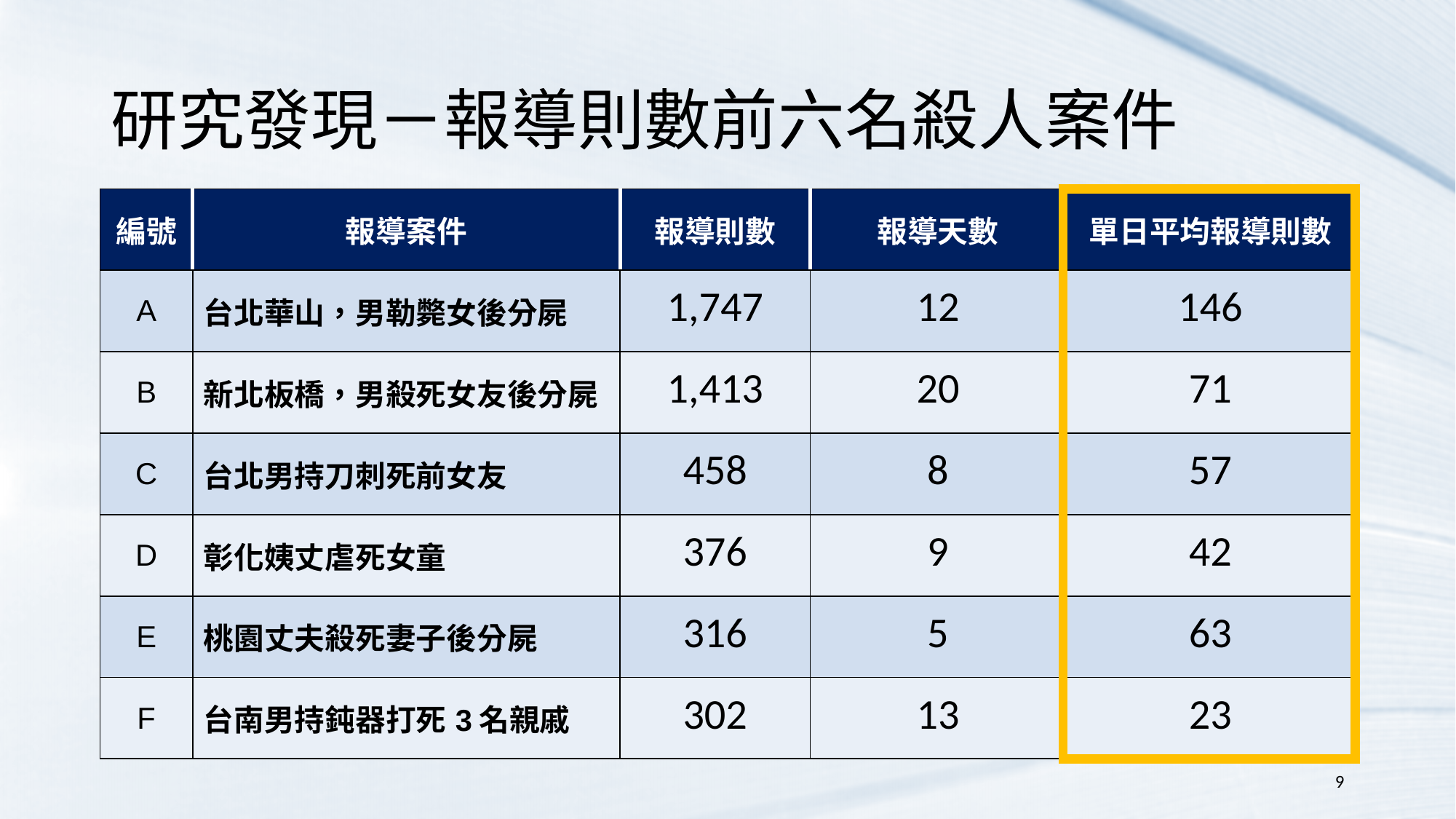

# 研究發現－報導則數前六名殺人案件
| 編號 | 報導案件 | 報導則數 | 報導天數 | 單日平均報導則數 |
| --- | --- | --- | --- | --- |
| A | 台北華山，男勒斃女後分屍 | 1,747 | 12 | 146 |
| B | 新北板橋，男殺死女友後分屍 | 1,413 | 20 | 71 |
| C | 台北男持刀刺死前女友 | 458 | 8 | 57 |
| D | 彰化姨丈虐死女童 | 376 | 9 | 42 |
| E | 桃園丈夫殺死妻子後分屍 | 316 | 5 | 63 |
| F | 台南男持鈍器打死3名親戚 | 302 | 13 | 23 |

9